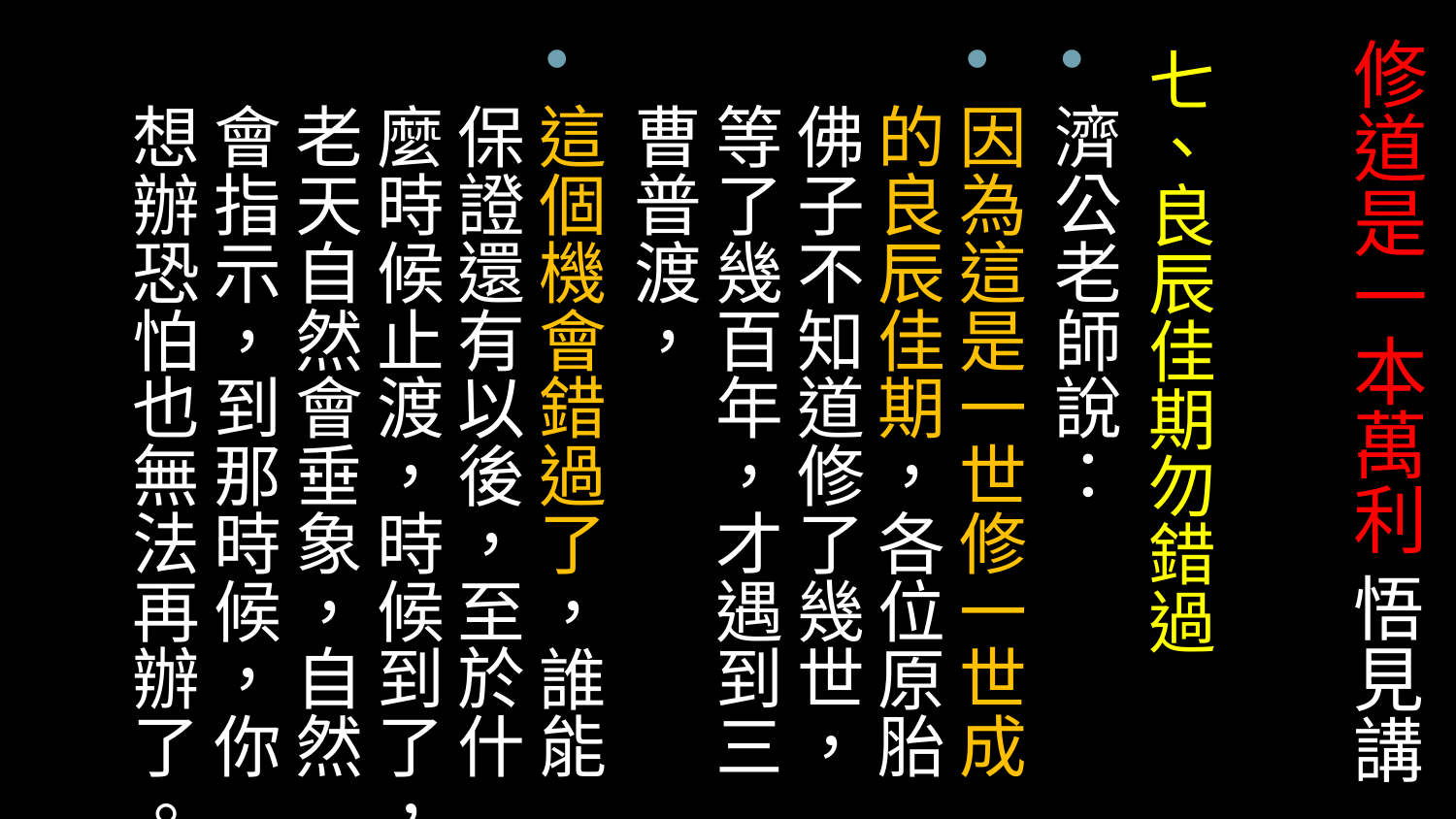

七、良辰佳期勿錯過
濟公老師說：
因為這是一世修一世成的良辰佳期，各位原胎佛子不知道修了幾世，等了幾百年，才遇到三曹普渡，
這個機會錯過了，誰能保證還有以後，至於什麼時候止渡，時候到了，老天自然會垂象，自然會指示，到那時候，你想辦恐怕也無法再辦了。

# 修道是一本萬利 悟見講